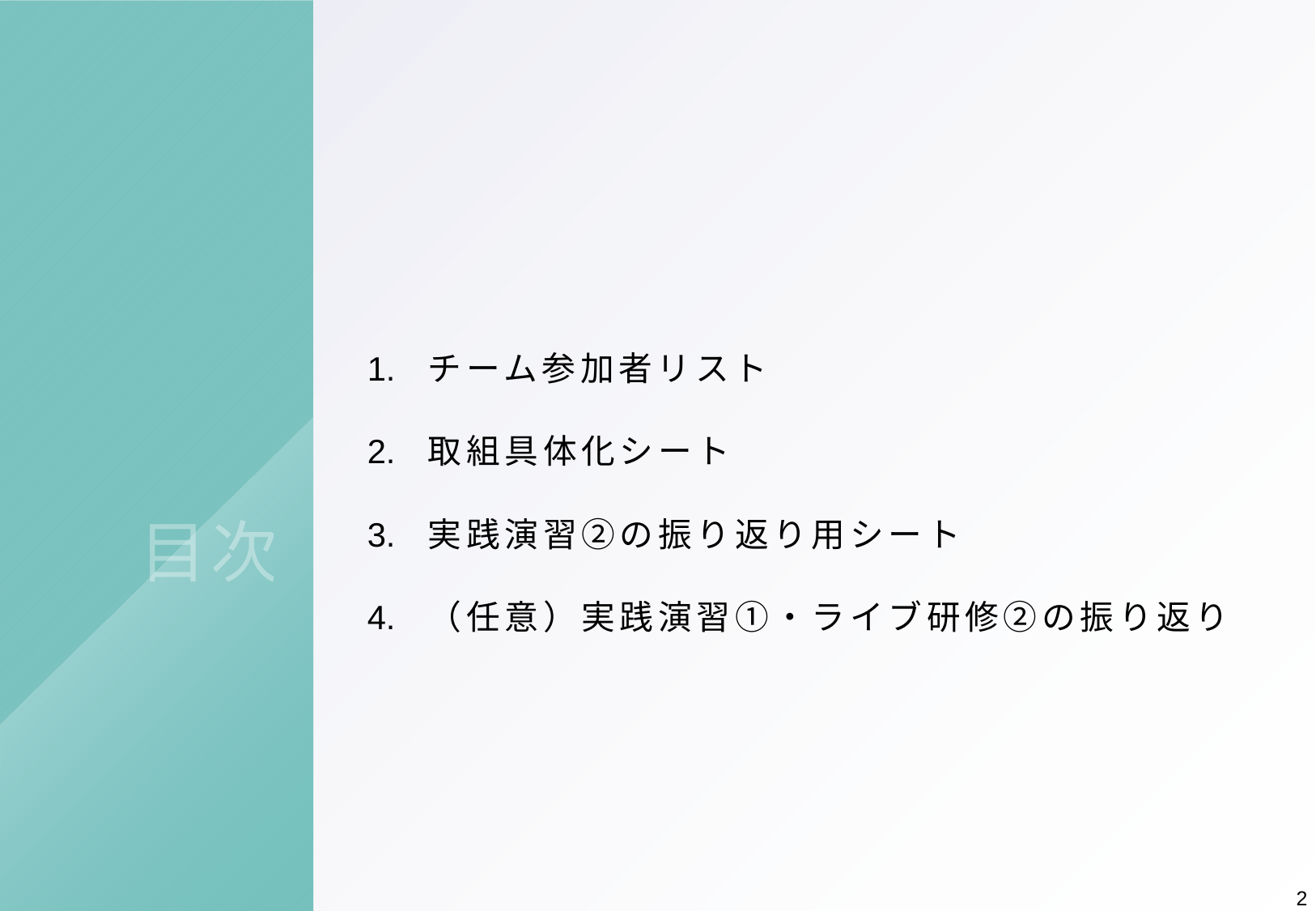

チーム参加者リスト
取組具体化シート
実践演習②の振り返り用シート
（任意）実践演習①・ライブ研修②の振り返り
目次
2